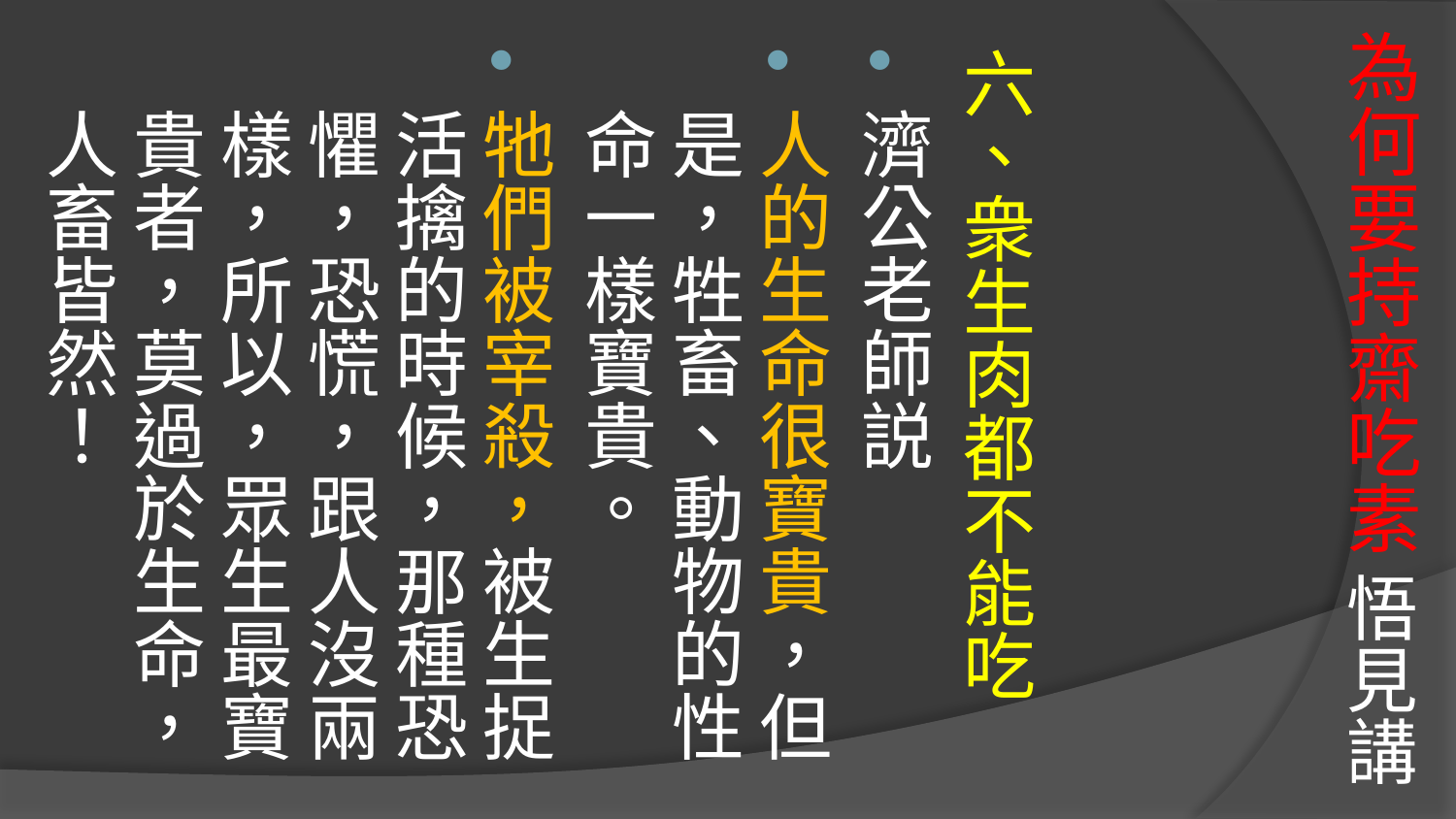

# 為何要持齋吃素 悟見講
六、衆生肉都不能吃
濟公老師説
人的生命很寶貴，但是，牲畜、動物的性命一樣寶貴。
牠們被宰殺，被生捉活擒的時候，那種恐懼，恐慌，跟人沒兩樣，所以，眾生最寶貴者，莫過於生命，人畜皆然！